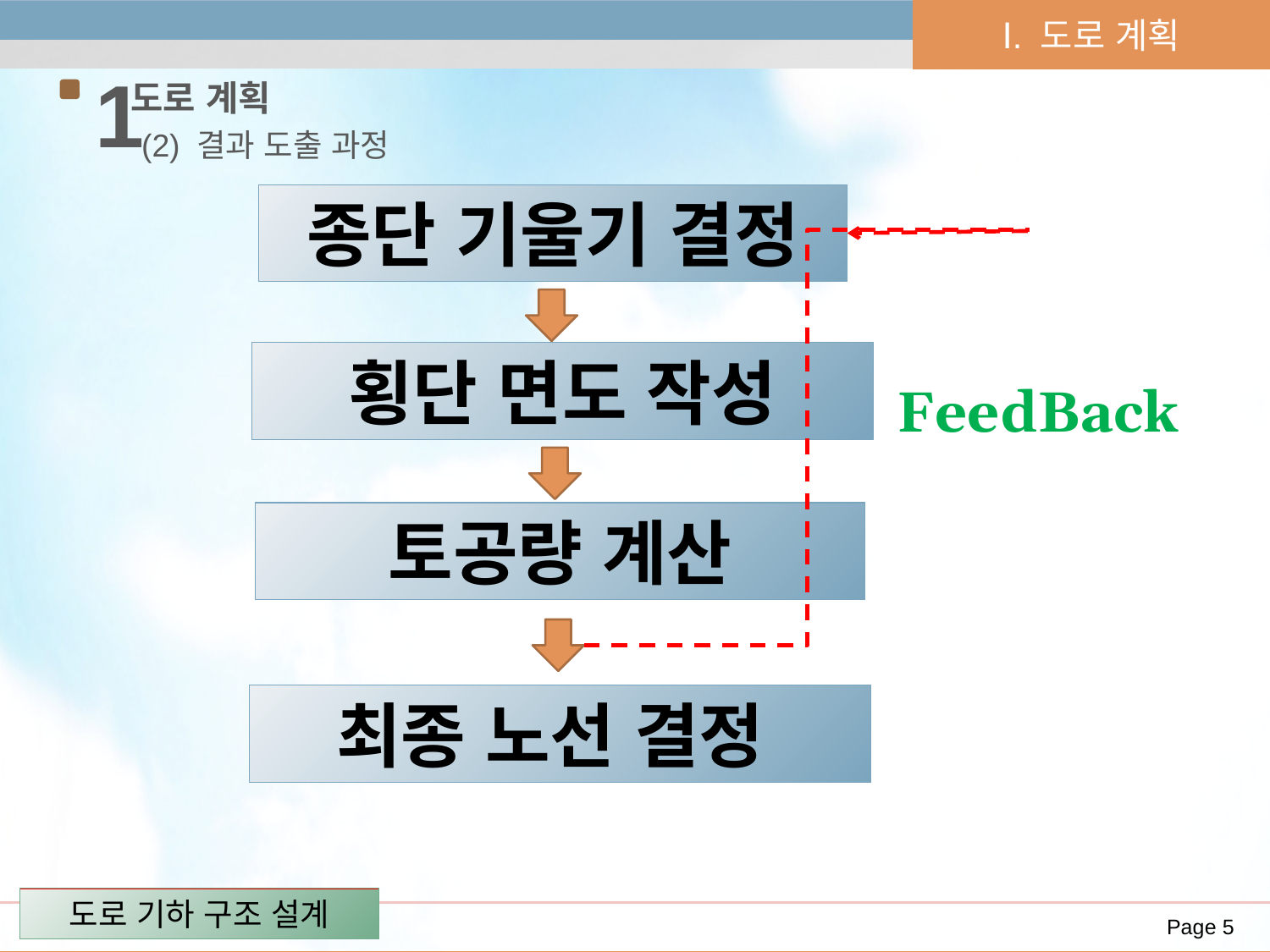

Ⅰ. 도로 계획
1
도로 계획

(2) 결과 도출 과정
종단 기울기 결정

횡단 면도 작성
FeedBack

토공량 계산

최종 노선 결정
도로 기하 구조 설계
Page 5